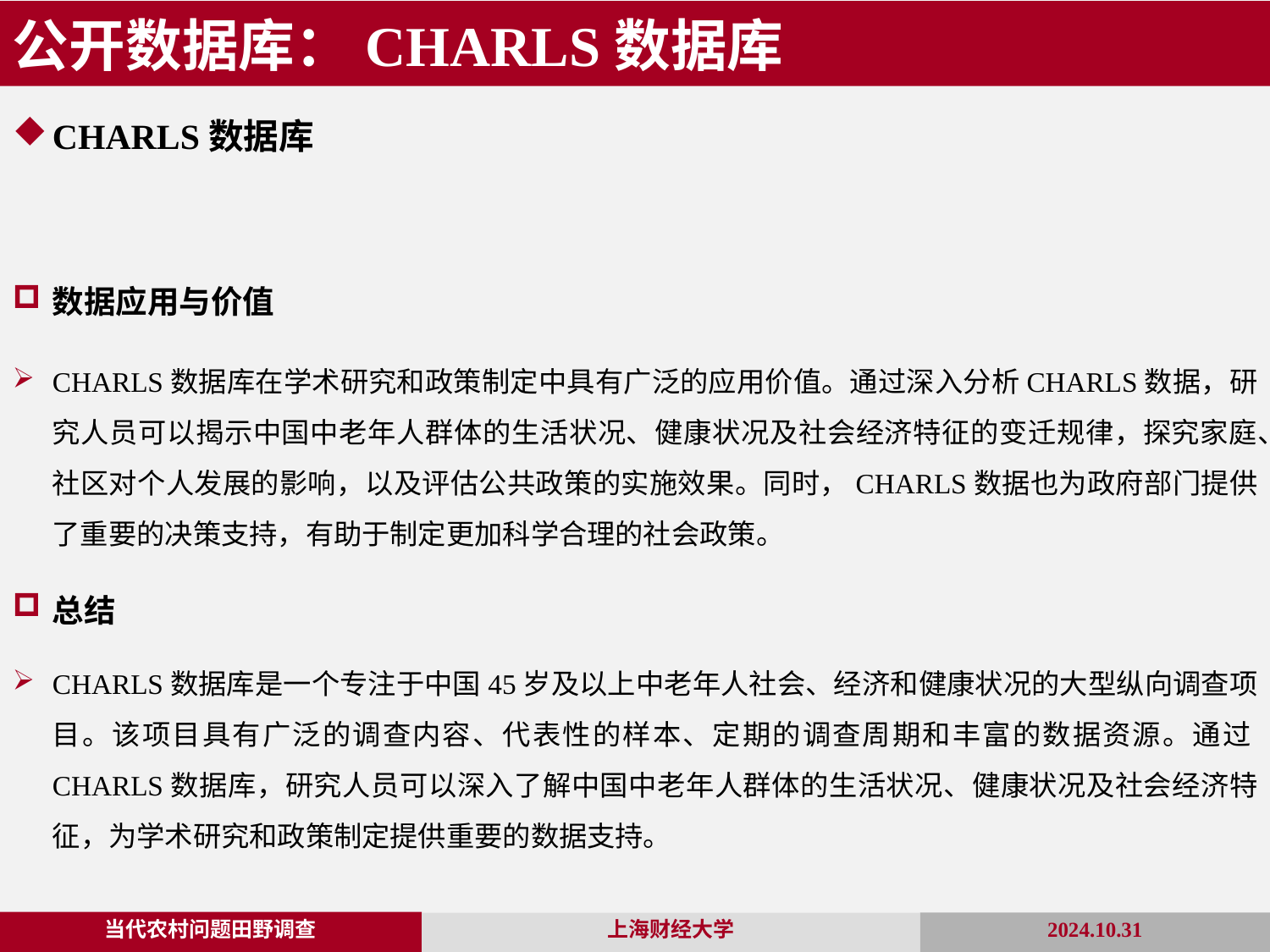

公开数据库：CHARLS数据库
CHARLS数据库

数据应用与价值
CHARLS数据库在学术研究和政策制定中具有广泛的应用价值。通过深入分析CHARLS数据，研究人员可以揭示中国中老年人群体的生活状况、健康状况及社会经济特征的变迁规律，探究家庭、社区对个人发展的影响，以及评估公共政策的实施效果。同时，CHARLS数据也为政府部门提供了重要的决策支持，有助于制定更加科学合理的社会政策。
总结
CHARLS数据库是一个专注于中国45岁及以上中老年人社会、经济和健康状况的大型纵向调查项目。该项目具有广泛的调查内容、代表性的样本、定期的调查周期和丰富的数据资源。通过CHARLS数据库，研究人员可以深入了解中国中老年人群体的生活状况、健康状况及社会经济特征，为学术研究和政策制定提供重要的数据支持。
当代农村问题田野调查
2024.10.31
上海财经大学